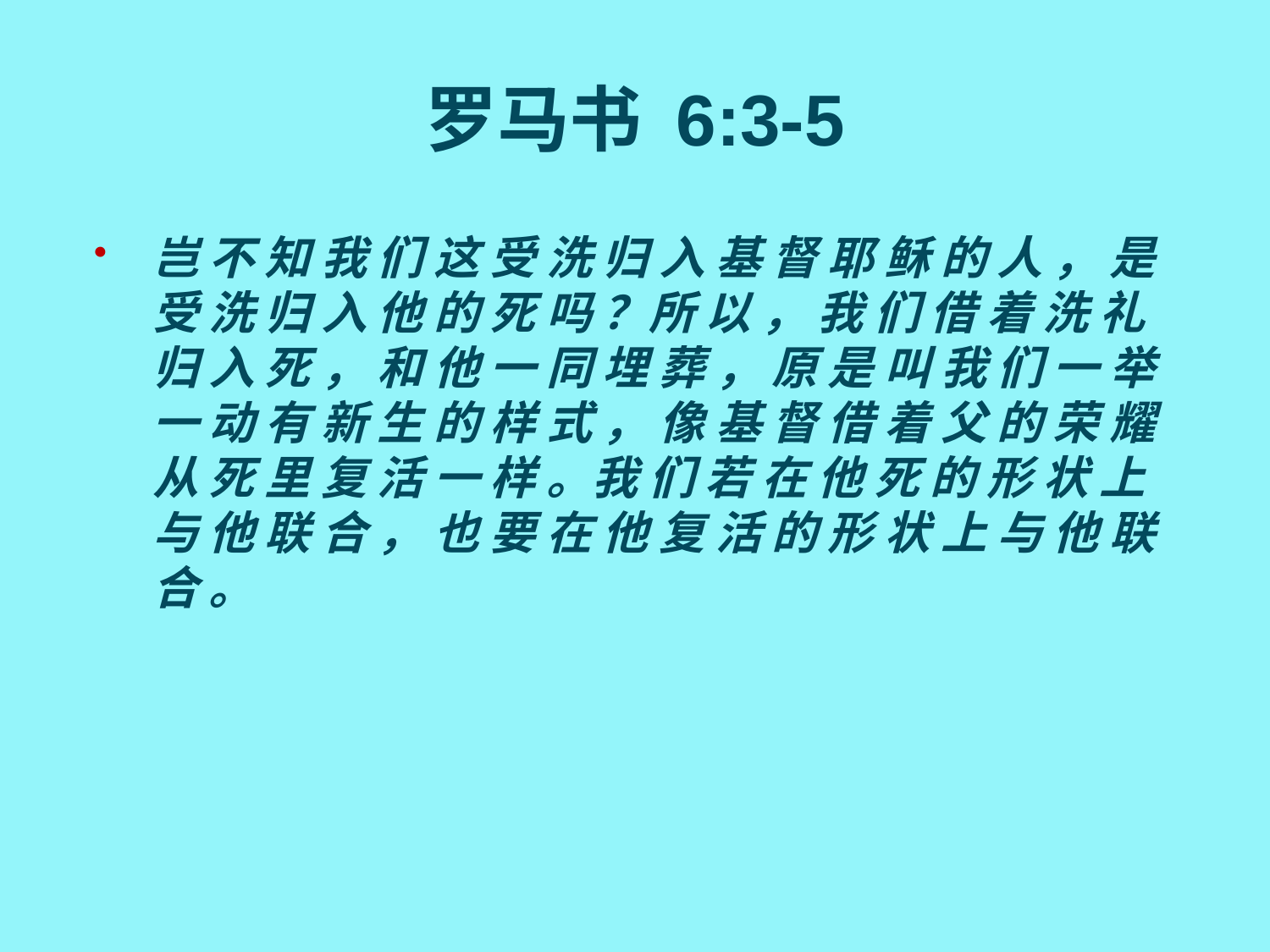

# 罗马书 6:3-5
岂 不 知 我 们 这 受 洗 归 入 基 督 耶 稣 的 人 ， 是 受 洗 归 入 他 的 死 吗 ？所 以 ， 我 们 借 着 洗 礼 归 入 死 ， 和 他 一 同 埋 葬 ， 原 是 叫 我 们 一 举 一 动 有 新 生 的 样 式 ， 像 基 督 借 着 父 的 荣 耀 从 死 里 复 活 一 样 。我 们 若 在 他 死 的 形 状 上 与 他 联 合 ， 也 要 在 他 复 活 的 形 状 上 与 他 联 合 。